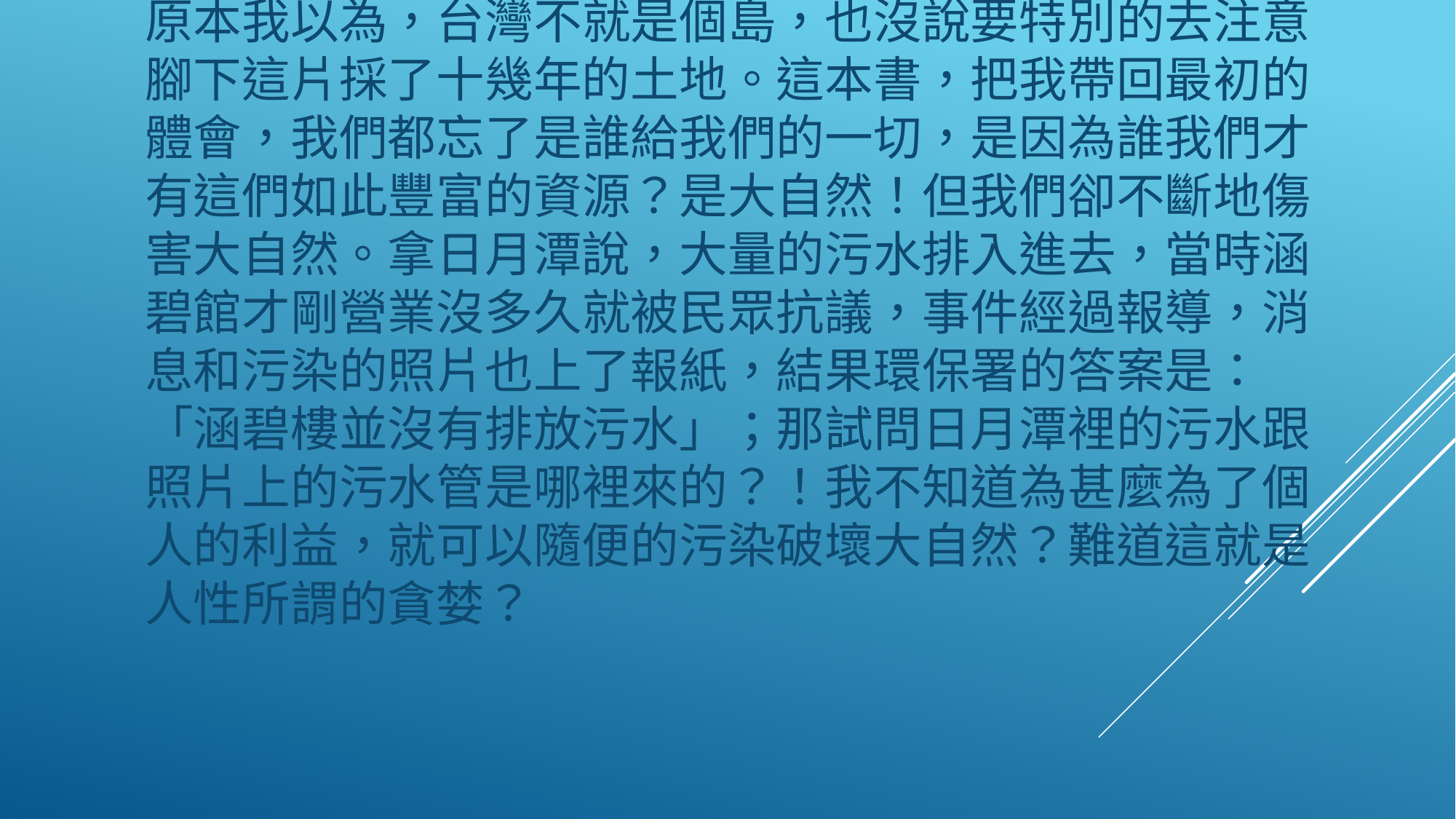

原本我以為，台灣不就是個島，也沒說要特別的去注意腳下這片採了十幾年的土地。這本書，把我帶回最初的體會，我們都忘了是誰給我們的一切，是因為誰我們才有這們如此豐富的資源？是大自然！但我們卻不斷地傷害大自然。拿日月潭說，大量的污水排入進去，當時涵碧館才剛營業沒多久就被民眾抗議，事件經過報導，消息和污染的照片也上了報紙，結果環保署的答案是：「涵碧樓並沒有排放污水」；那試問日月潭裡的污水跟照片上的污水管是哪裡來的？！我不知道為甚麼為了個人的利益，就可以隨便的污染破壞大自然？難道這就是人性所謂的貪婪？